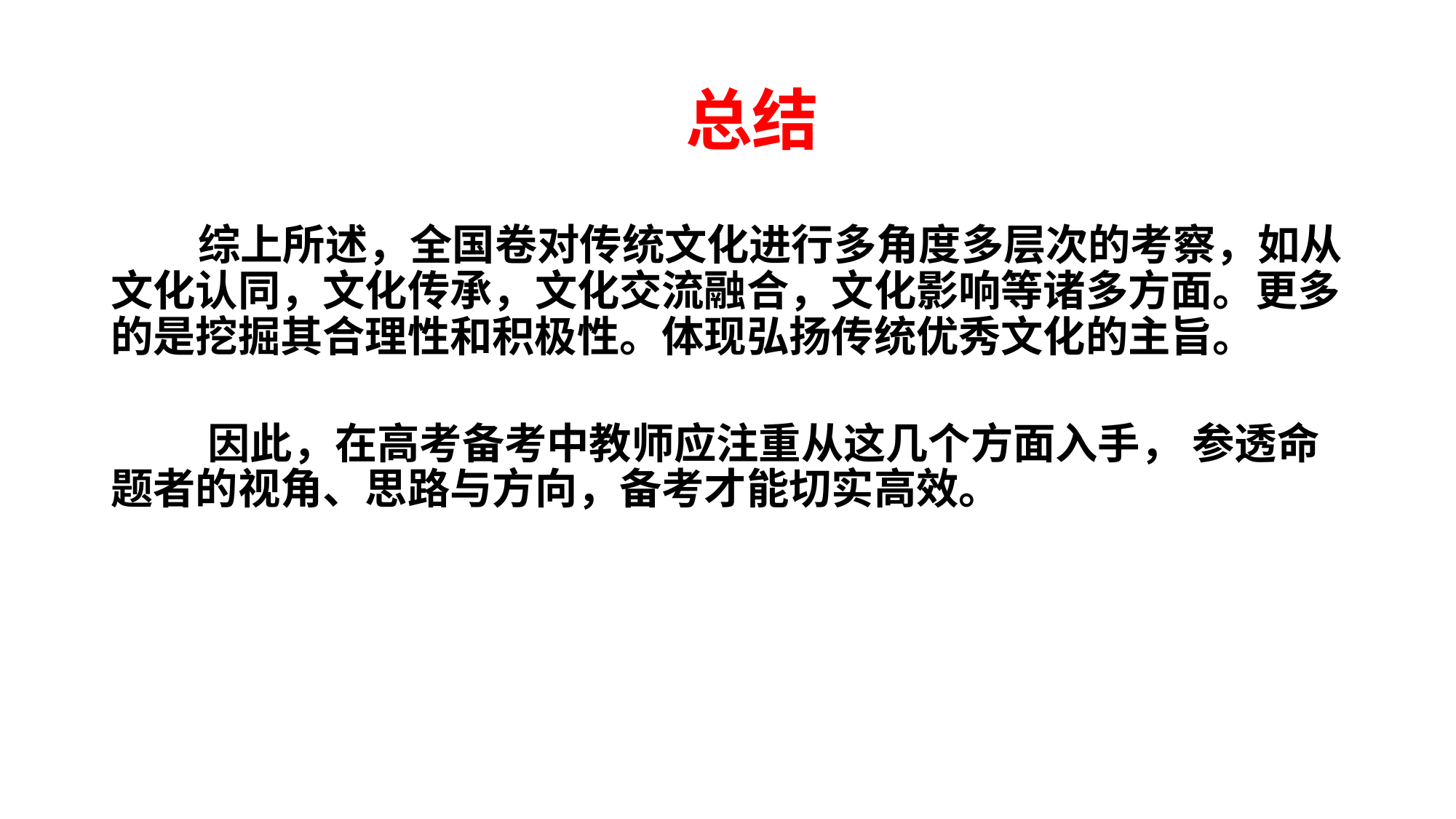

# 总结
        综上所述，全国卷对传统文化进行多角度多层次的考察，如从文化认同，文化传承，文化交流融合，文化影响等诸多方面。更多的是挖掘其合理性和积极性。体现弘扬传统优秀文化的主旨。
         因此，在高考备考中教师应注重从这几个方面入手， 参透命题者的视角、思路与方向，备考才能切实高效。